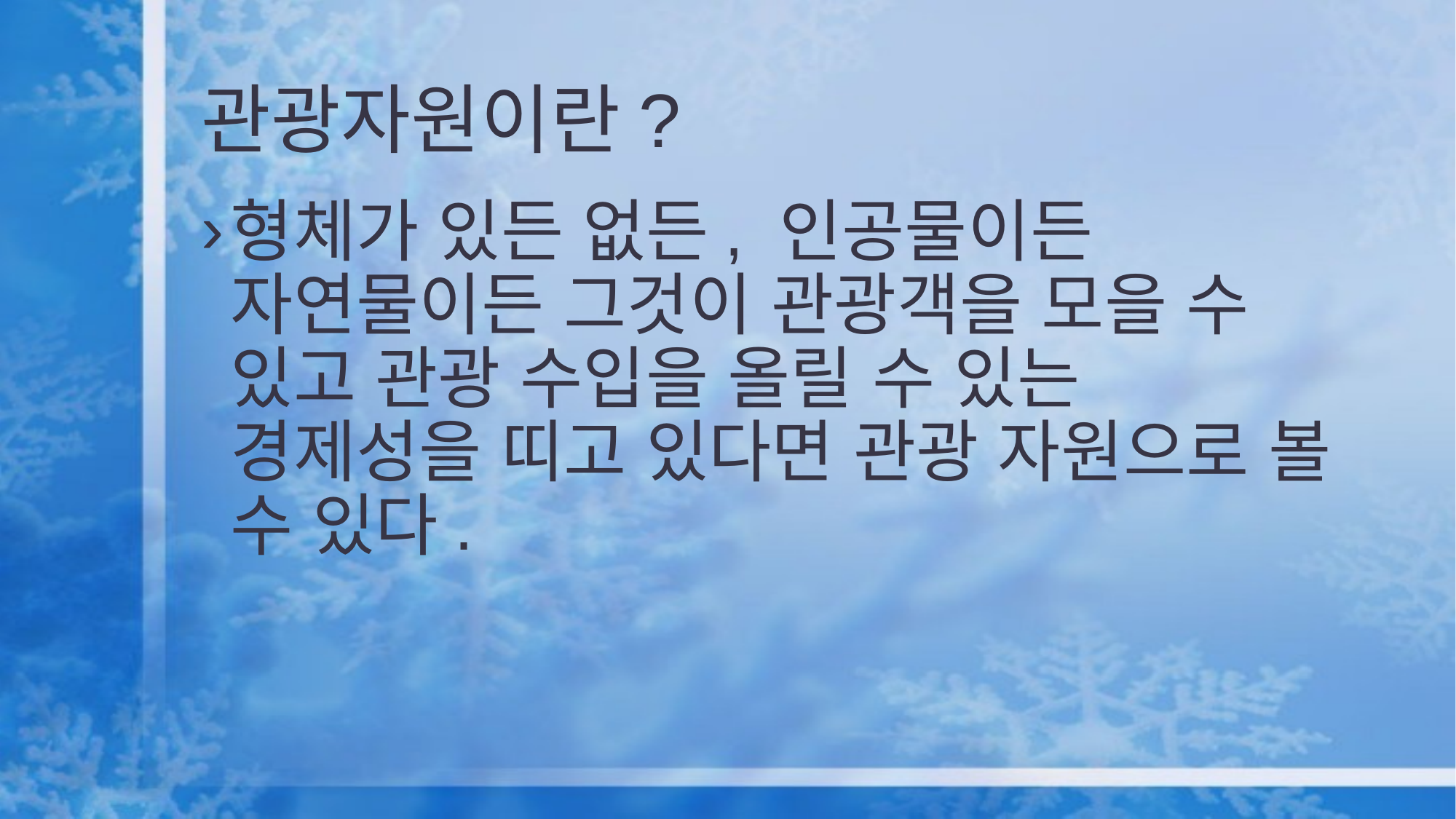

# 관광자원이란?
형체가 있든 없든, 인공물이든 자연물이든 그것이 관광객을 모을 수 있고 관광 수입을 올릴 수 있는 경제성을 띠고 있다면 관광 자원으로 볼 수 있다.